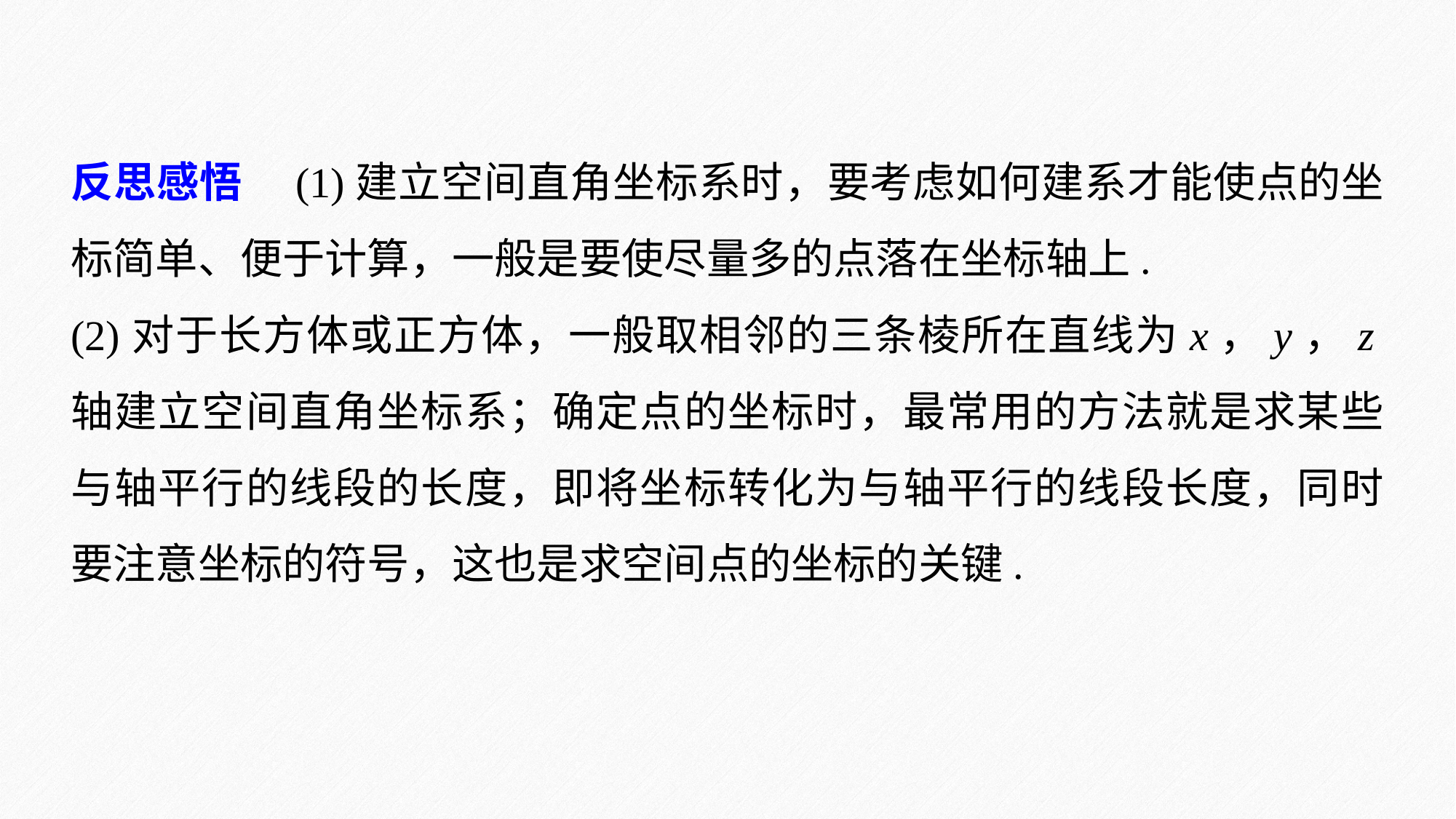

反思感悟　(1)建立空间直角坐标系时，要考虑如何建系才能使点的坐标简单、便于计算，一般是要使尽量多的点落在坐标轴上.
(2)对于长方体或正方体，一般取相邻的三条棱所在直线为x，y，z轴建立空间直角坐标系；确定点的坐标时，最常用的方法就是求某些与轴平行的线段的长度，即将坐标转化为与轴平行的线段长度，同时要注意坐标的符号，这也是求空间点的坐标的关键.